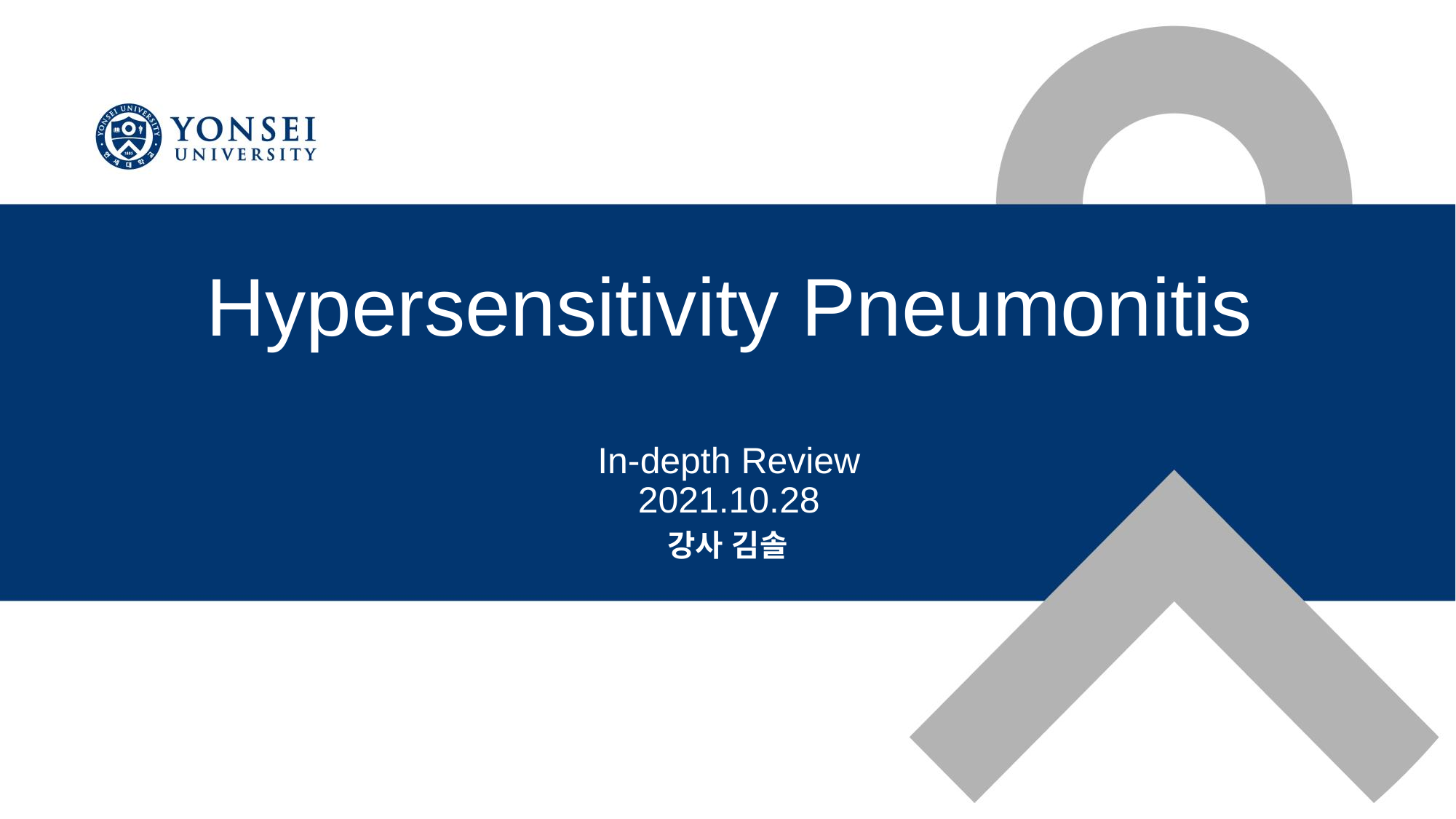

Hypersensitivity Pneumonitis

In-depth Review
2021.10.28
강사 김솔